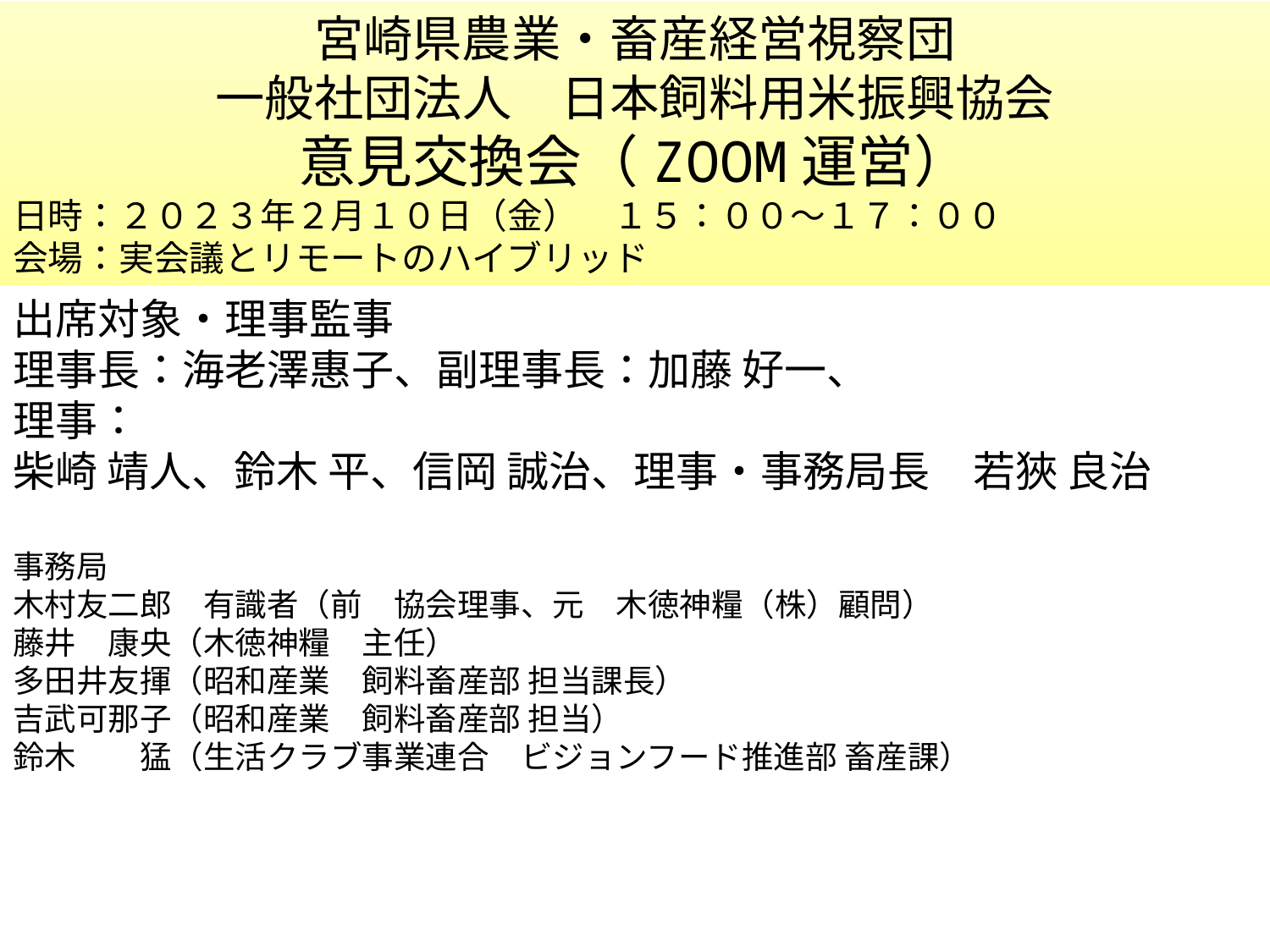

宮崎県農業・畜産経営視察団
一般社団法人　日本飼料用米振興協会
意見交換会（ZOOM運営）
日時：２０２３年２月１０日（金）　１５：００～１７：００
会場：実会議とリモートのハイブリッド
出席対象・理事監事
理事長：海老澤惠子、副理事長：加藤 好一、
理事：
柴崎 靖人、鈴木 平、信岡 誠治、理事・事務局長　若狹 良治

事務局
木村友二郎　有識者（前　協会理事、元　木徳神糧（株）顧問）
藤井　康央（木徳神糧　主任）
多田井友揮（昭和産業　飼料畜産部 担当課長）
吉武可那子（昭和産業　飼料畜産部 担当）
鈴木　　猛（生活クラブ事業連合　ビジョンフード推進部 畜産課）